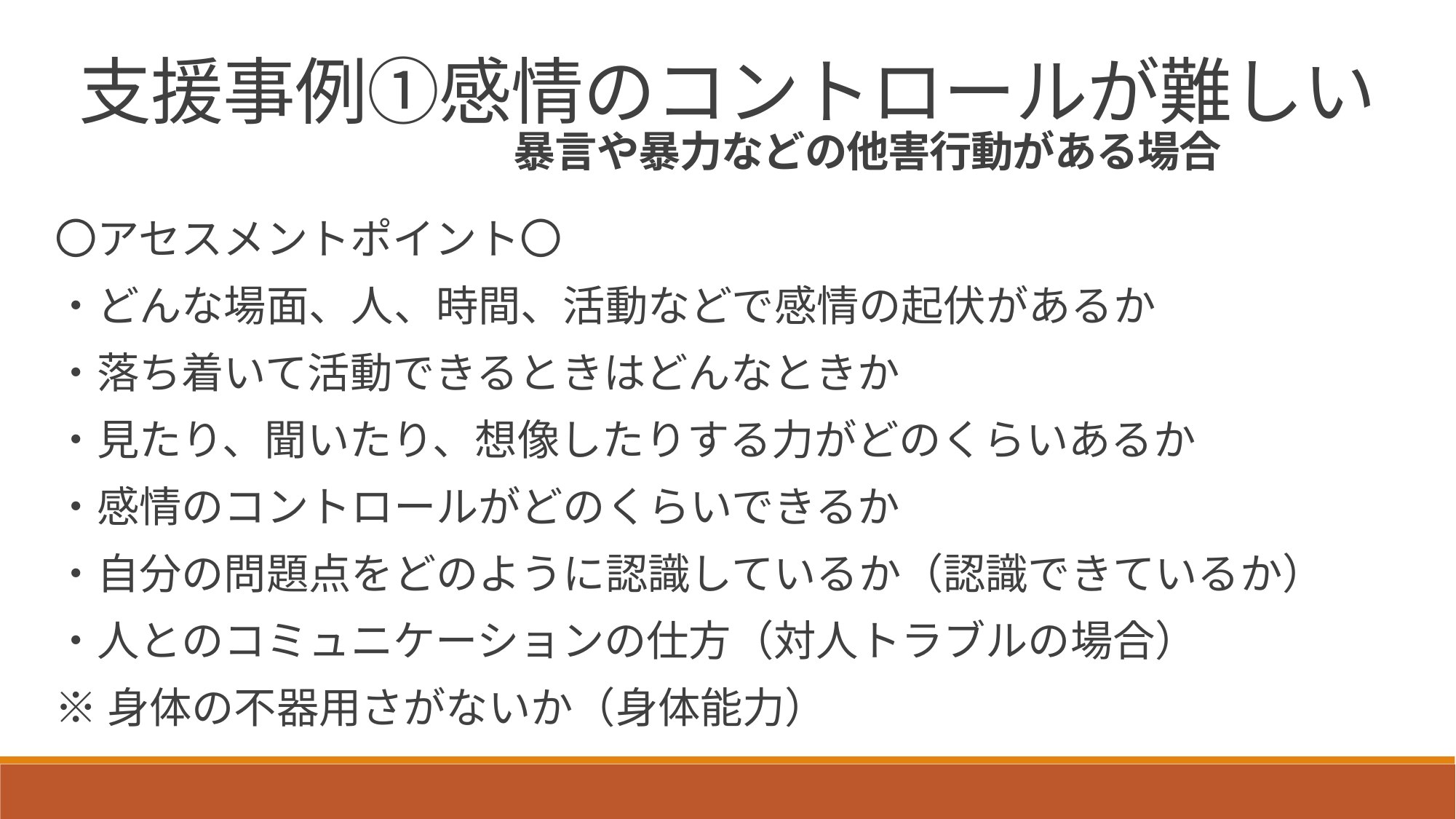

支援事例①感情のコントロールが難しい
暴言や暴力などの他害行動がある場合
〇アセスメントポイント〇
・どんな場面、人、時間、活動などで感情の起伏があるか
・落ち着いて活動できるときはどんなときか
・見たり、聞いたり、想像したりする力がどのくらいあるか
・感情のコントロールがどのくらいできるか
・自分の問題点をどのように認識しているか（認識できているか）
・人とのコミュニケーションの仕方（対人トラブルの場合）
※身体の不器用さがないか（身体能力）